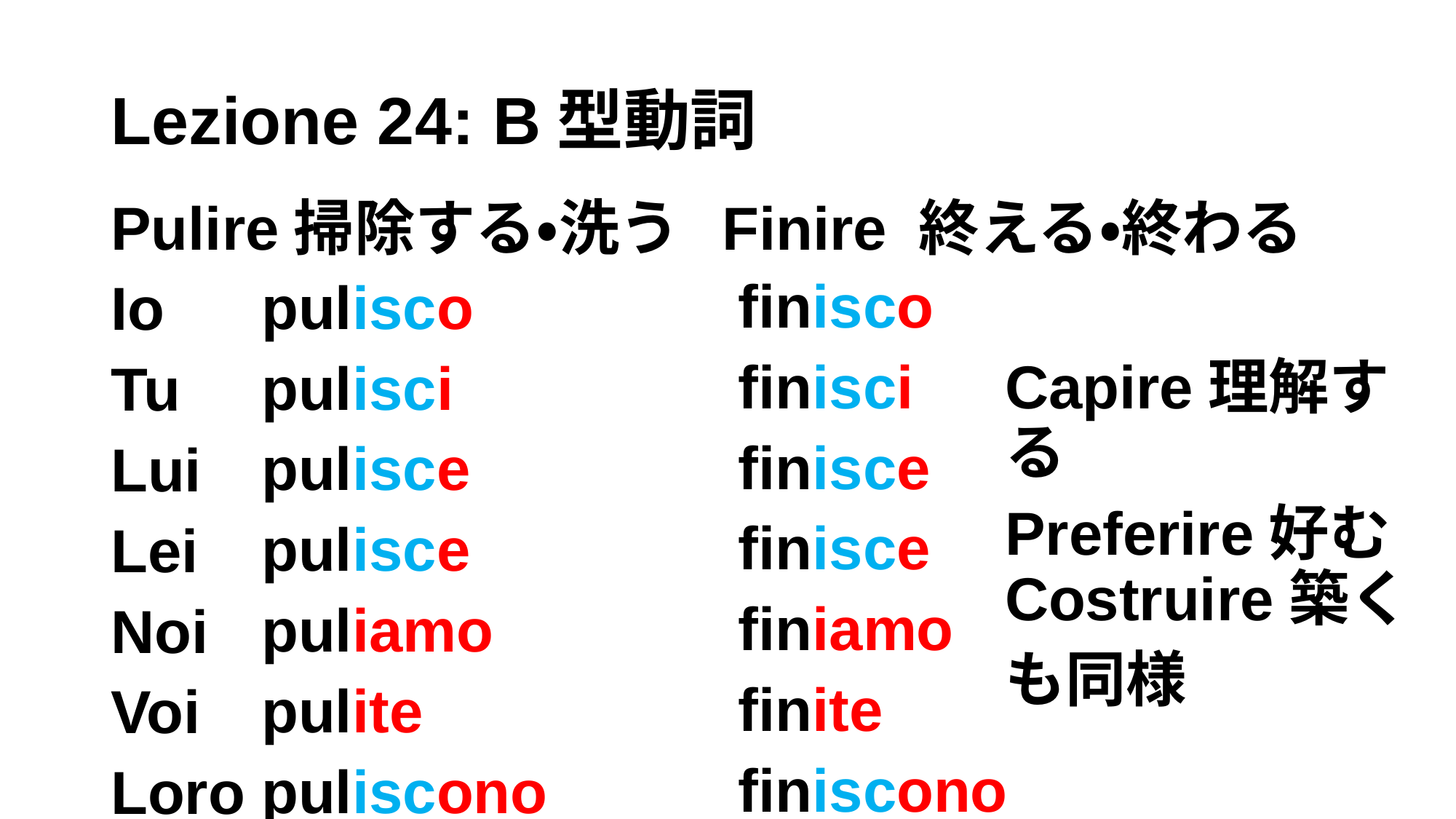

# Lezione 24: B型動詞

pulisco
pulisci
pulisce
pulisce
puliamo
pulite
puliscono

Pulire掃除する・洗う  Finire 終える・終わる
Io
Tu
Lui
Lei
Noi
Voi
Loro

finisco
finisci
finisce
finisce
finiamo
finite
finiscono

Capire理解する
Preferire好むCostruire築く
も同様